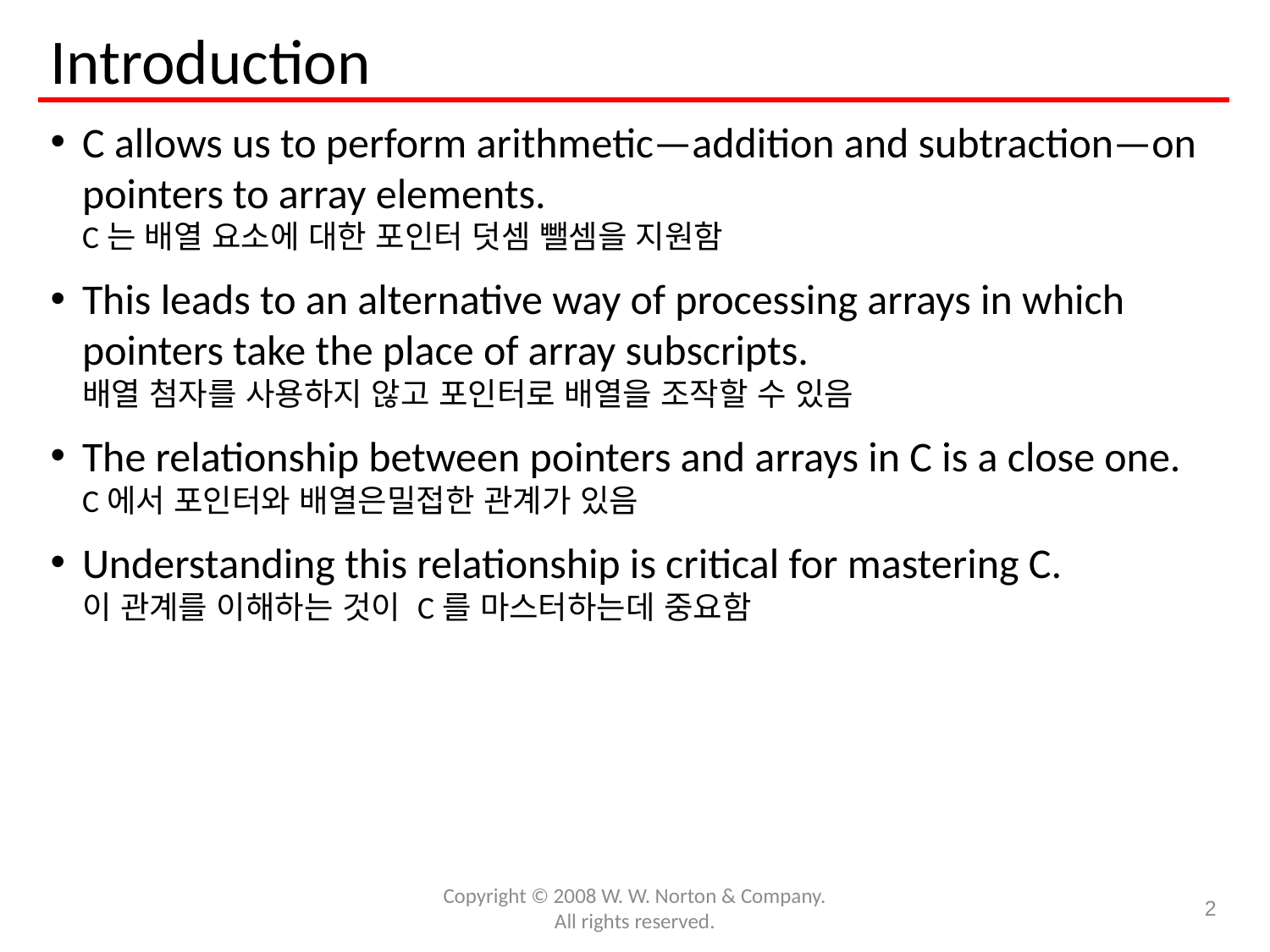

# Introduction
C allows us to perform arithmetic—addition and subtraction—on pointers to array elements.
C는 배열 요소에 대한 포인터 덧셈 뺄셈을 지원함
This leads to an alternative way of processing arrays in which pointers take the place of array subscripts.
배열 첨자를 사용하지 않고 포인터로 배열을 조작할 수 있음
The relationship between pointers and arrays in C is a close one.
C에서 포인터와 배열은밀접한 관계가 있음
Understanding this relationship is critical for mastering C.
이 관계를 이해하는 것이 C를 마스터하는데 중요함

Copyright © 2008 W. W. Norton & Company.
All rights reserved.
2